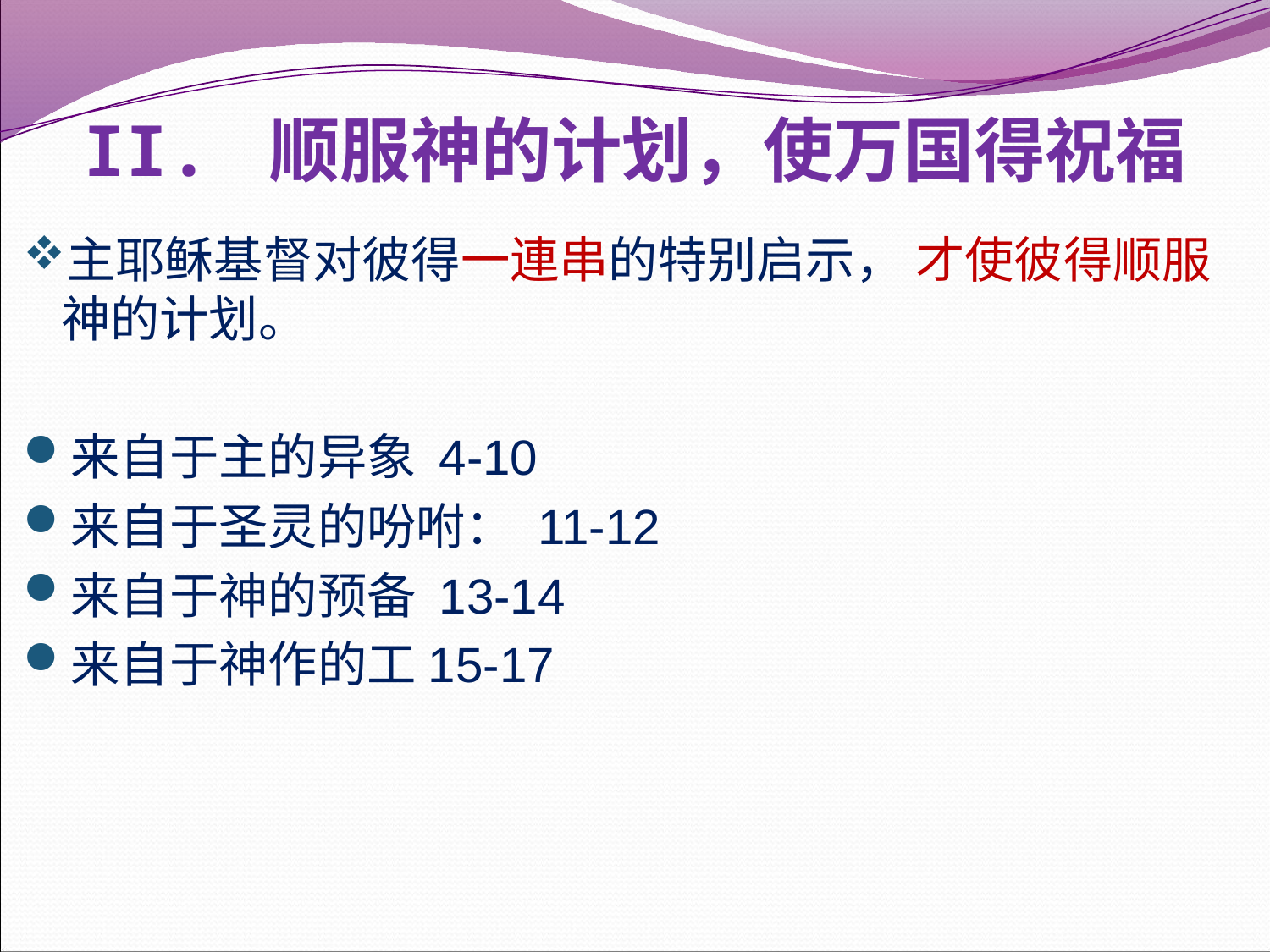

# II. 顺服神的计划，使万国得祝福
主耶稣基督对彼得一連串的特别启示， 才使彼得顺服神的计划。

来自于主的异象 4-10
来自于圣灵的吩咐： 11-12
来自于神的预备 13-14
来自于神作的工15-17